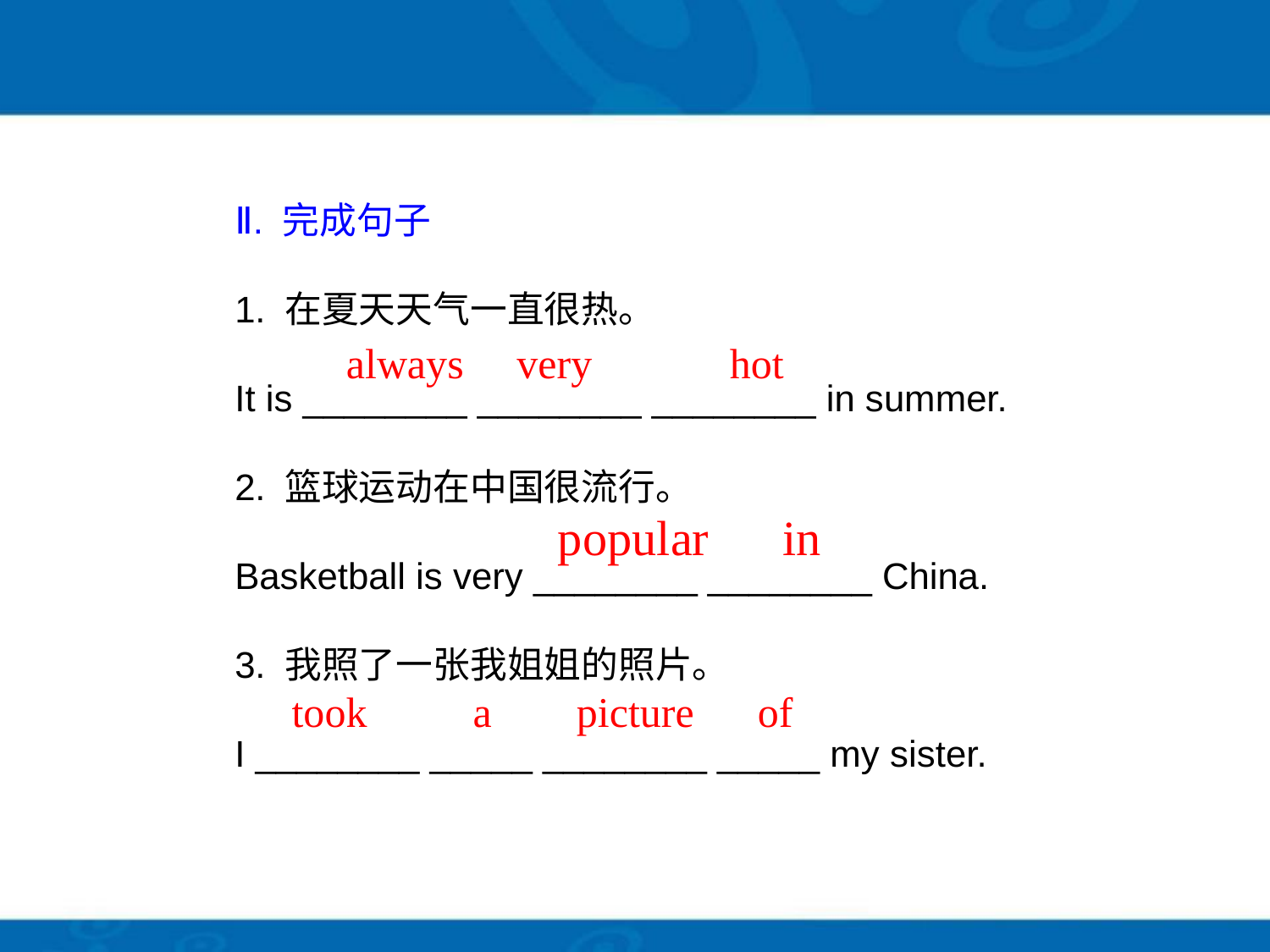

Ⅱ. 完成句子
1. 在夏天天气一直很热。
It is ________ ________ ________ in summer.
2. 篮球运动在中国很流行。
Basketball is very ________ ________ China.
3. 我照了一张我姐姐的照片。
I ________ _____ ________ _____ my sister.
always     very             hot
popular      in
took          a        picture      of